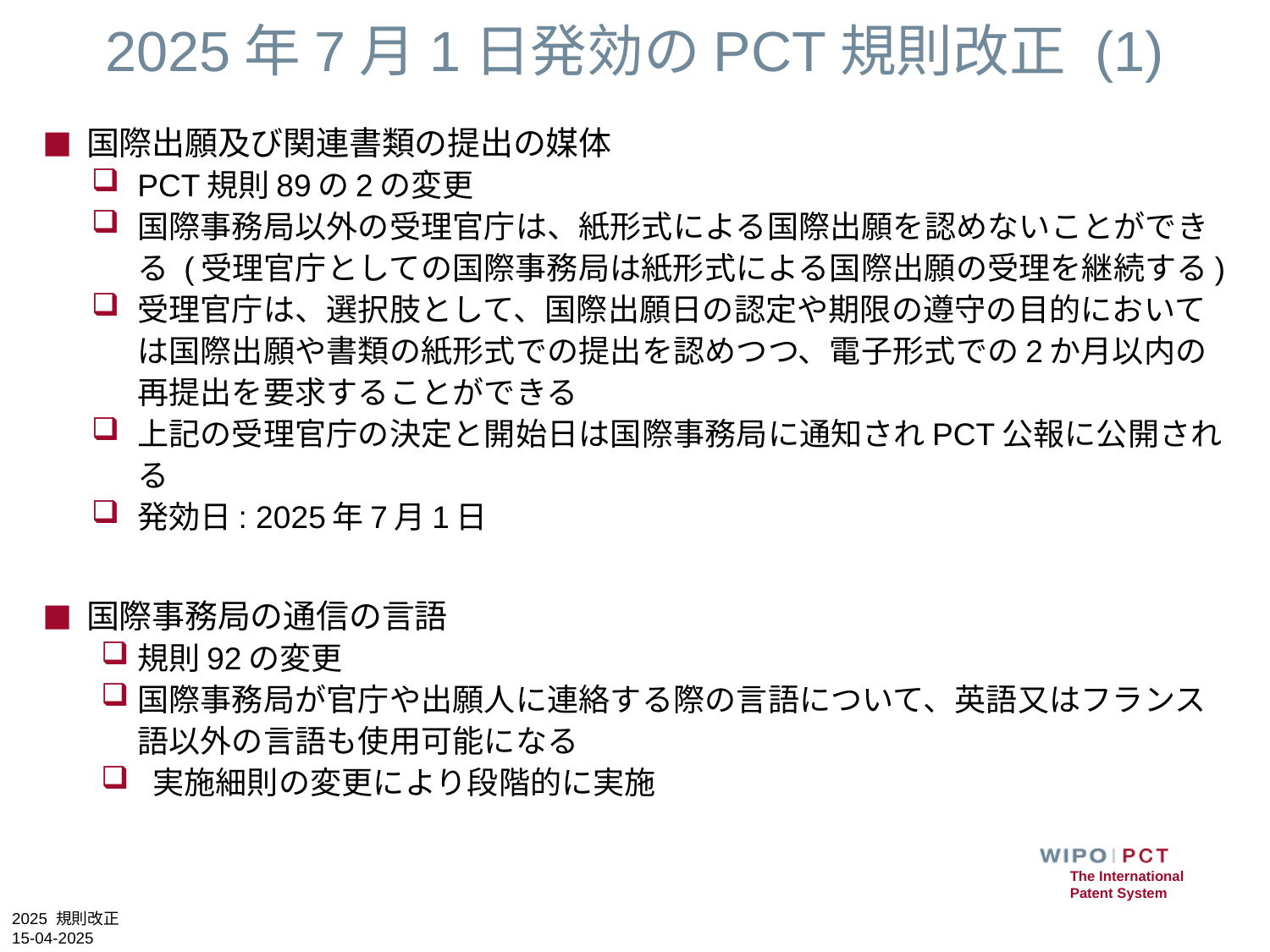

# 2025年7月1日発効のPCT規則改正 (1)
国際出願及び関連書類の提出の媒体
PCT規則89の2の変更
国際事務局以外の受理官庁は、紙形式による国際出願を認めないことができる (受理官庁としての国際事務局は紙形式による国際出願の受理を継続する)
受理官庁は、選択肢として、国際出願日の認定や期限の遵守の目的においては国際出願や書類の紙形式での提出を認めつつ、電子形式での2か月以内の再提出を要求することができる
上記の受理官庁の決定と開始日は国際事務局に通知されPCT公報に公開される
発効日: 2025年7月1日

国際事務局の通信の言語
規則92の変更
国際事務局が官庁や出願人に連絡する際の言語について、英語又はフランス語以外の言語も使用可能になる
 実施細則の変更により段階的に実施